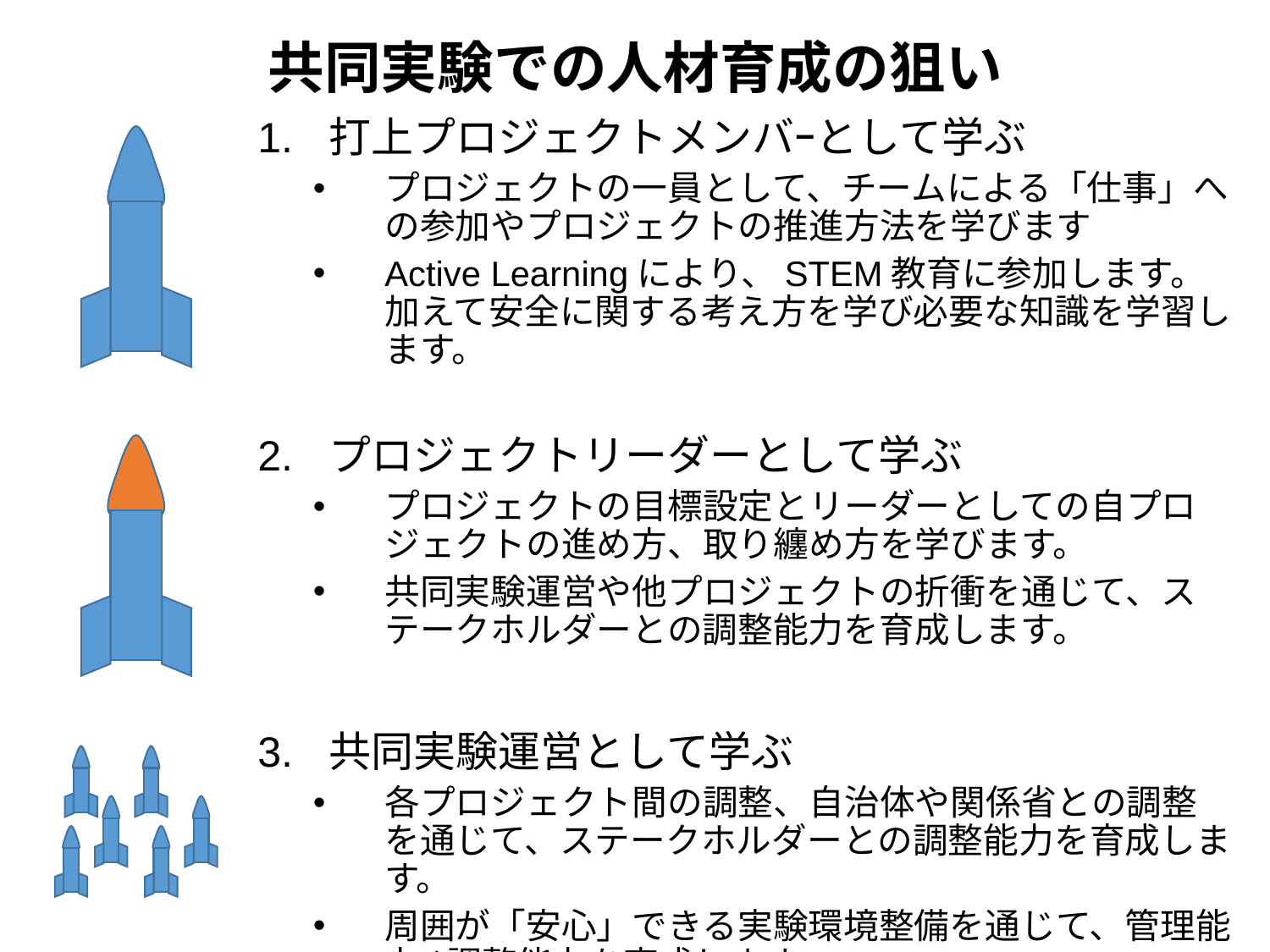

共同実験での人材育成の狙い
打上プロジェクトメンバｰとして学ぶ
プロジェクトの一員として、チームによる「仕事」への参加やプロジェクトの推進方法を学びます
Active Learningにより、STEM教育に参加します。加えて安全に関する考え方を学び必要な知識を学習します。

プロジェクトリーダーとして学ぶ
プロジェクトの目標設定とリーダーとしての自プロジェクトの進め方、取り纏め方を学びます。
共同実験運営や他プロジェクトの折衝を通じて、ステークホルダーとの調整能力を育成します。

共同実験運営として学ぶ
各プロジェクト間の調整、自治体や関係省との調整を通じて、ステークホルダーとの調整能力を育成します。
周囲が「安心」できる実験環境整備を通じて、管理能力/調整能力を育成します。